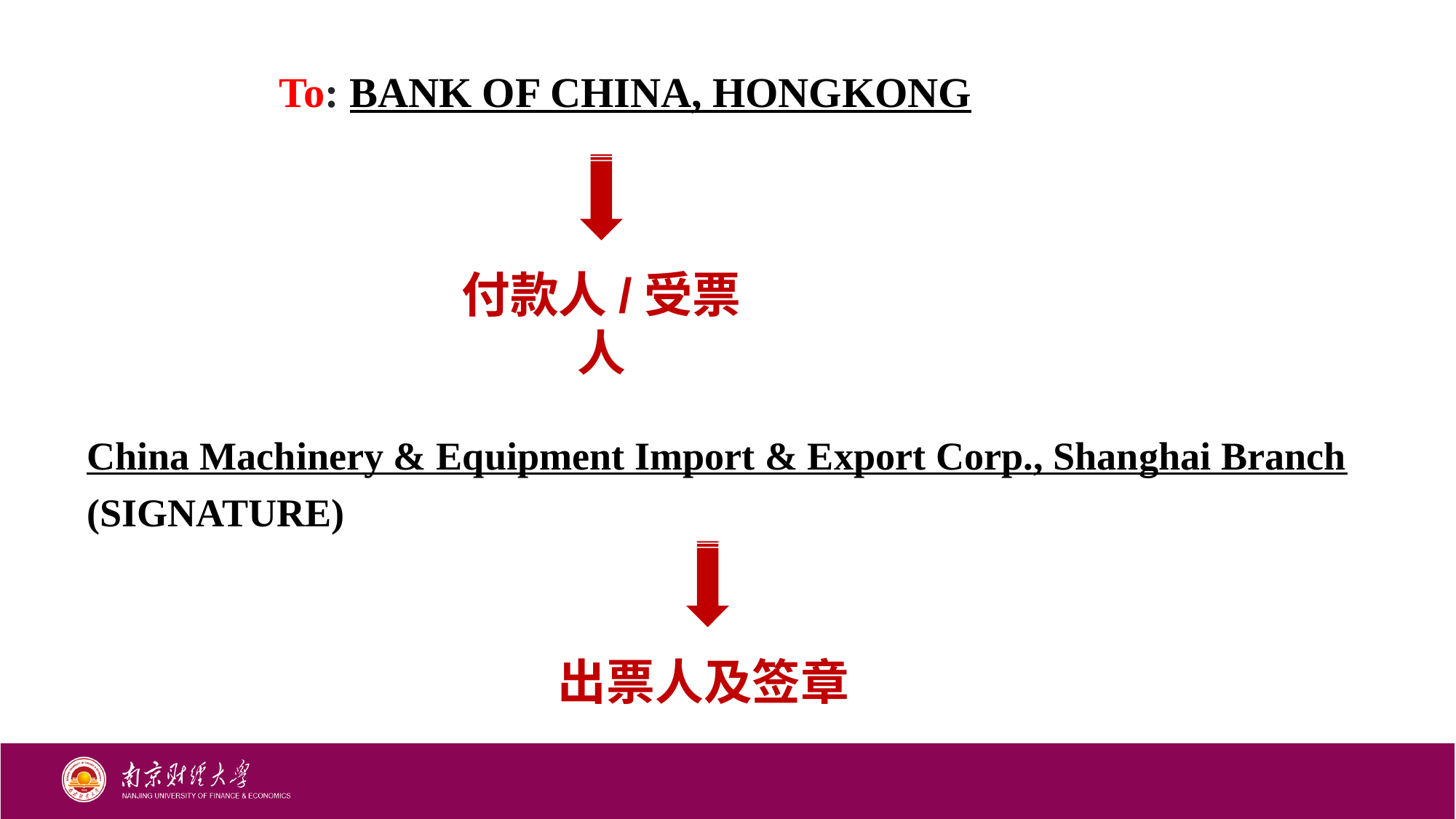

To: BANK OF CHINA, HONGKONG

付款人/受票人
China Machinery & Equipment Import & Export Corp., Shanghai Branch
(SIGNATURE)

出票人及签章